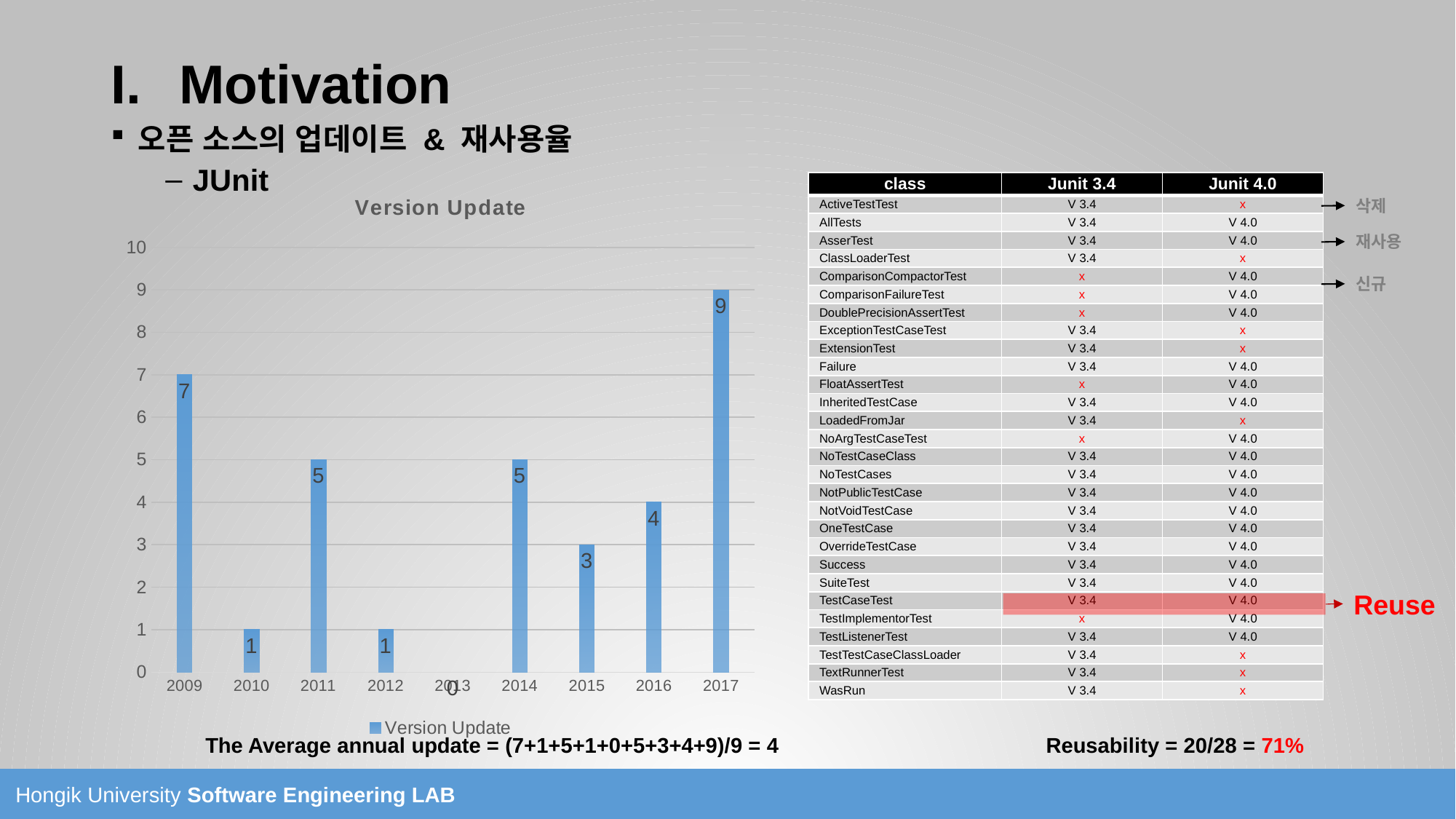

# Motivation
오픈 소스의 업데이트 & 재사용율
JUnit

### Chart:

| Category | Version Update |
|---|---|
| 2009 | 7.0 |
| 2010 | 1.0 |
| 2011 | 5.0 |
| 2012 | 1.0 |
| 2013 | 0.0 |
| 2014 | 5.0 |
| 2015 | 3.0 |
| 2016 | 4.0 |
| 2017 | 9.0 |
| class | Junit 3.4 | Junit 4.0 |
| --- | --- | --- |
| ActiveTestTest | V 3.4 | x |
| AllTests | V 3.4 | V 4.0 |
| AsserTest | V 3.4 | V 4.0 |
| ClassLoaderTest | V 3.4 | x |
| ComparisonCompactorTest | x | V 4.0 |
| ComparisonFailureTest | x | V 4.0 |
| DoublePrecisionAssertTest | x | V 4.0 |
| ExceptionTestCaseTest | V 3.4 | x |
| ExtensionTest | V 3.4 | x |
| Failure | V 3.4 | V 4.0 |
| FloatAssertTest | x | V 4.0 |
| InheritedTestCase | V 3.4 | V 4.0 |
| LoadedFromJar | V 3.4 | x |
| NoArgTestCaseTest | x | V 4.0 |
| NoTestCaseClass | V 3.4 | V 4.0 |
| NoTestCases | V 3.4 | V 4.0 |
| NotPublicTestCase | V 3.4 | V 4.0 |
| NotVoidTestCase | V 3.4 | V 4.0 |
| OneTestCase | V 3.4 | V 4.0 |
| OverrideTestCase | V 3.4 | V 4.0 |
| Success | V 3.4 | V 4.0 |
| SuiteTest | V 3.4 | V 4.0 |
| TestCaseTest | V 3.4 | V 4.0 |
| TestImplementorTest | x | V 4.0 |
| TestListenerTest | V 3.4 | V 4.0 |
| TestTestCaseClassLoader | V 3.4 | x |
| TextRunnerTest | V 3.4 | x |
| WasRun | V 3.4 | x |
삭제
재사용
신규
Reuse

Reusability = 20/28 = 71%
The Average annual update = (7+1+5+1+0+5+3+4+9)/9 = 4